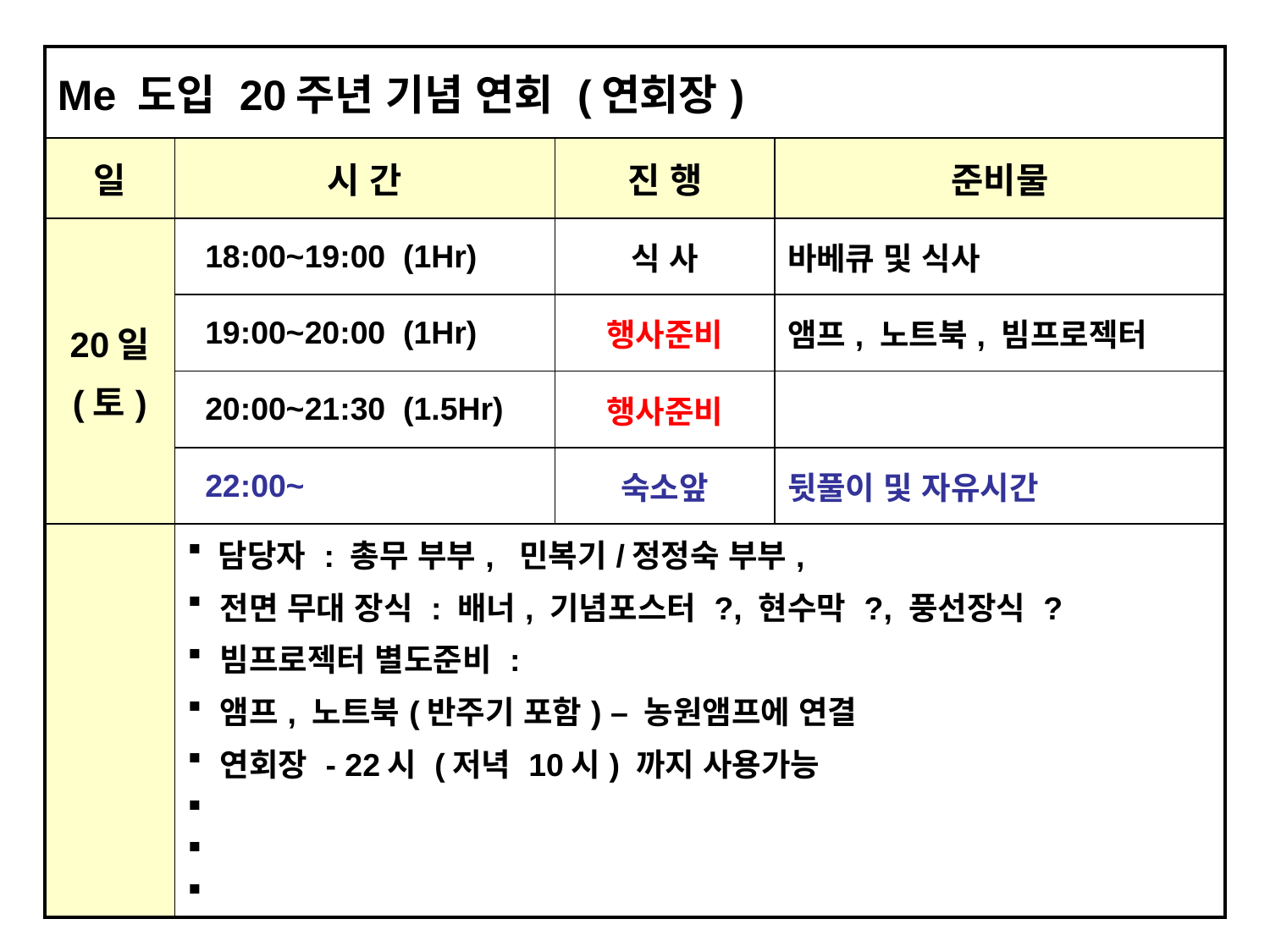

| Me 도입 20주년 기념 연회 (연회장) |  |  |  |
| --- | --- | --- | --- |
| 일 | 시 간 | 진 행 | 준비물 |
| 20일 (토) | 18:00~19:00 (1Hr) | 식 사 | 바베큐 및 식사 |
|  | 19:00~20:00 (1Hr) | 행사준비 | 앰프, 노트북, 빔프로젝터 |
|  | 20:00~21:30 (1.5Hr) | 행사준비 |  |
|  | 22:00~ | 숙소앞 | 뒷풀이 및 자유시간 |
|  | 담당자 : 총무 부부, 민복기/정정숙 부부, 전면 무대 장식 : 배너, 기념포스터 ?, 현수막 ?, 풍선장식 ? 빔프로젝터 별도준비 : 앰프, 노트북(반주기 포함) – 농원앰프에 연결 연회장 - 22시 (저녁 10시) 까지 사용가능 |  |  |